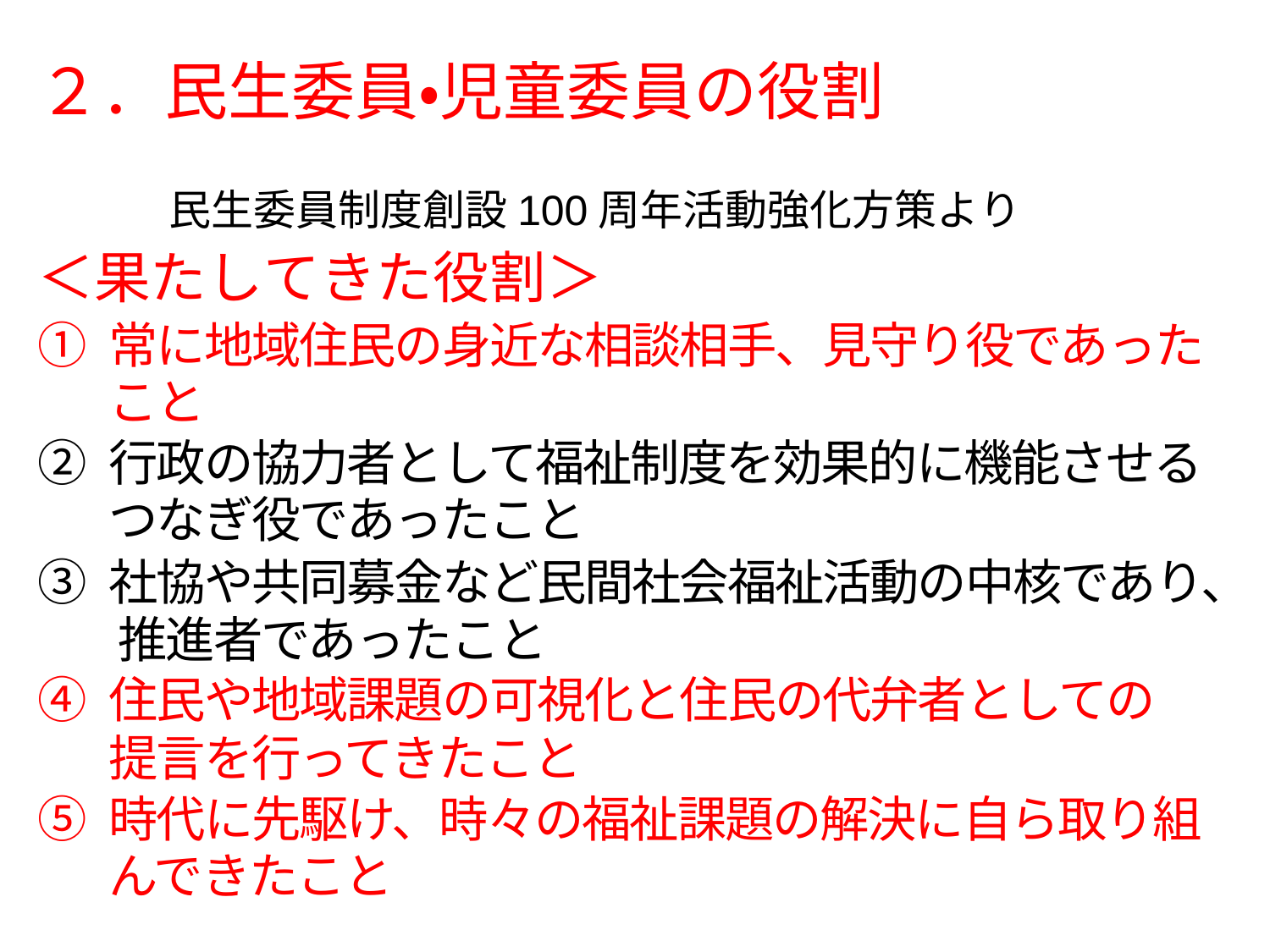

# ２．民生委員・児童委員の役割
民生委員制度創設100周年活動強化方策より
＜果たしてきた役割＞
常に地域住民の身近な相談相手、見守り役であったこと
行政の協力者として福祉制度を効果的に機能させるつなぎ役であったこと
社協や共同募金など民間社会福祉活動の中核であり、 推進者であったこと
住民や地域課題の可視化と住民の代弁者としての提言を行ってきたこと
時代に先駆け、時々の福祉課題の解決に自ら取り組んできたこと
13